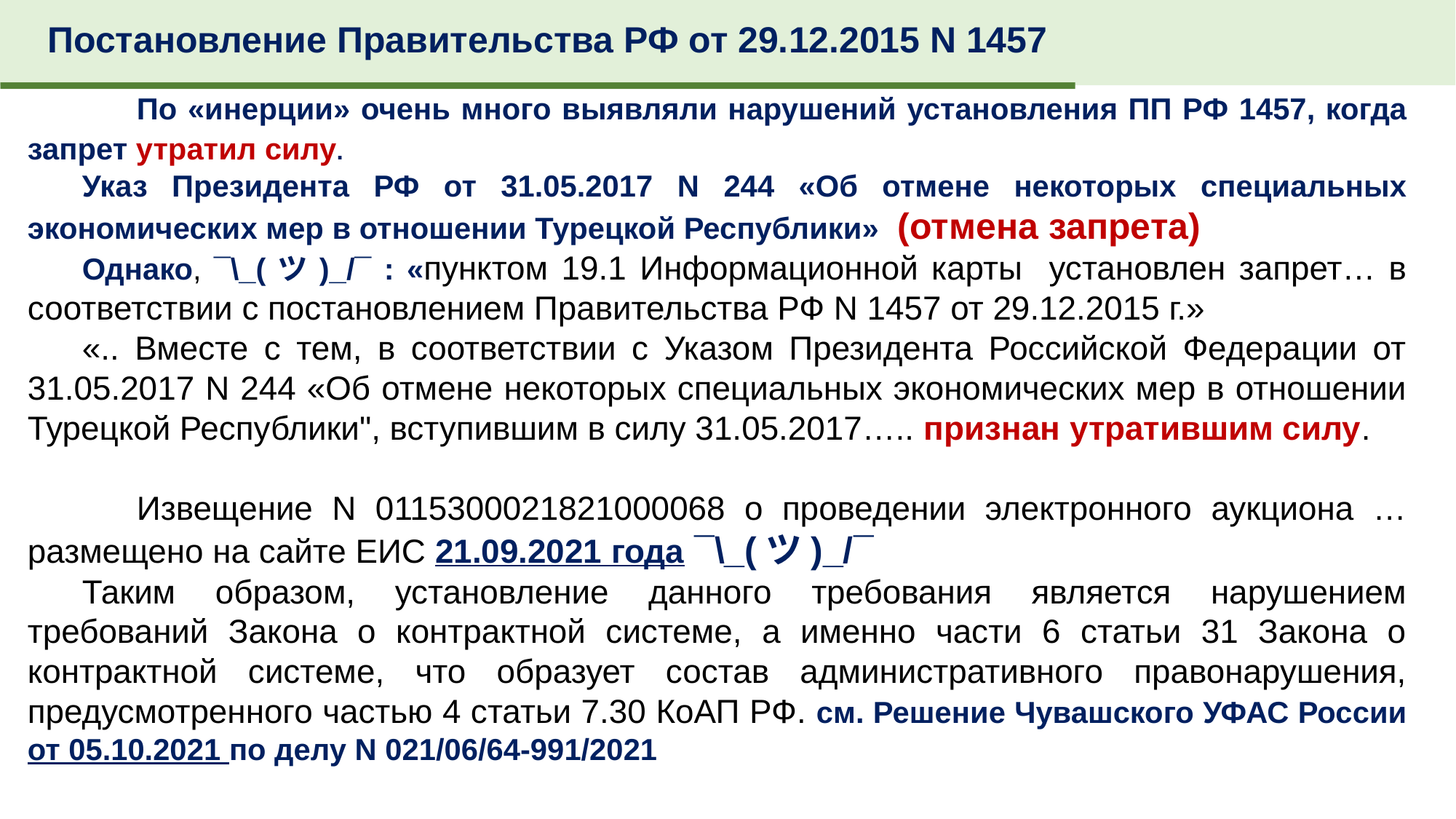

Постановление Правительства РФ от 29.12.2015 N 1457
	По «инерции» очень много выявляли нарушений установления ПП РФ 1457, когда запрет утратил силу.
Указ Президента РФ от 31.05.2017 N 244 «Об отмене некоторых специальных экономических мер в отношении Турецкой Республики»  (отмена запрета)
Однако, ¯\_(ツ)_/¯ : «пунктом 19.1 Информационной карты  установлен запрет… в соответствии с постановлением Правительства РФ N 1457 от 29.12.2015 г.»
«.. Вместе с тем, в соответствии с Указом Президента Российской Федерации от 31.05.2017 N 244 «Об отмене некоторых специальных экономических мер в отношении Турецкой Республики", вступившим в силу 31.05.2017….. признан утратившим силу.

	Извещение N 0115300021821000068 о проведении электронного аукциона …размещено на сайте ЕИС 21.09.2021 года ¯\_(ツ)_/¯
Таким образом, установление данного требования является нарушением требований Закона о контрактной системе, а именно части 6 статьи 31 Закона о контрактной системе, что образует состав административного правонарушения, предусмотренного частью 4 статьи 7.30 КоАП РФ. см. Решение Чувашского УФАС России от 05.10.2021 по делу N 021/06/64-991/2021